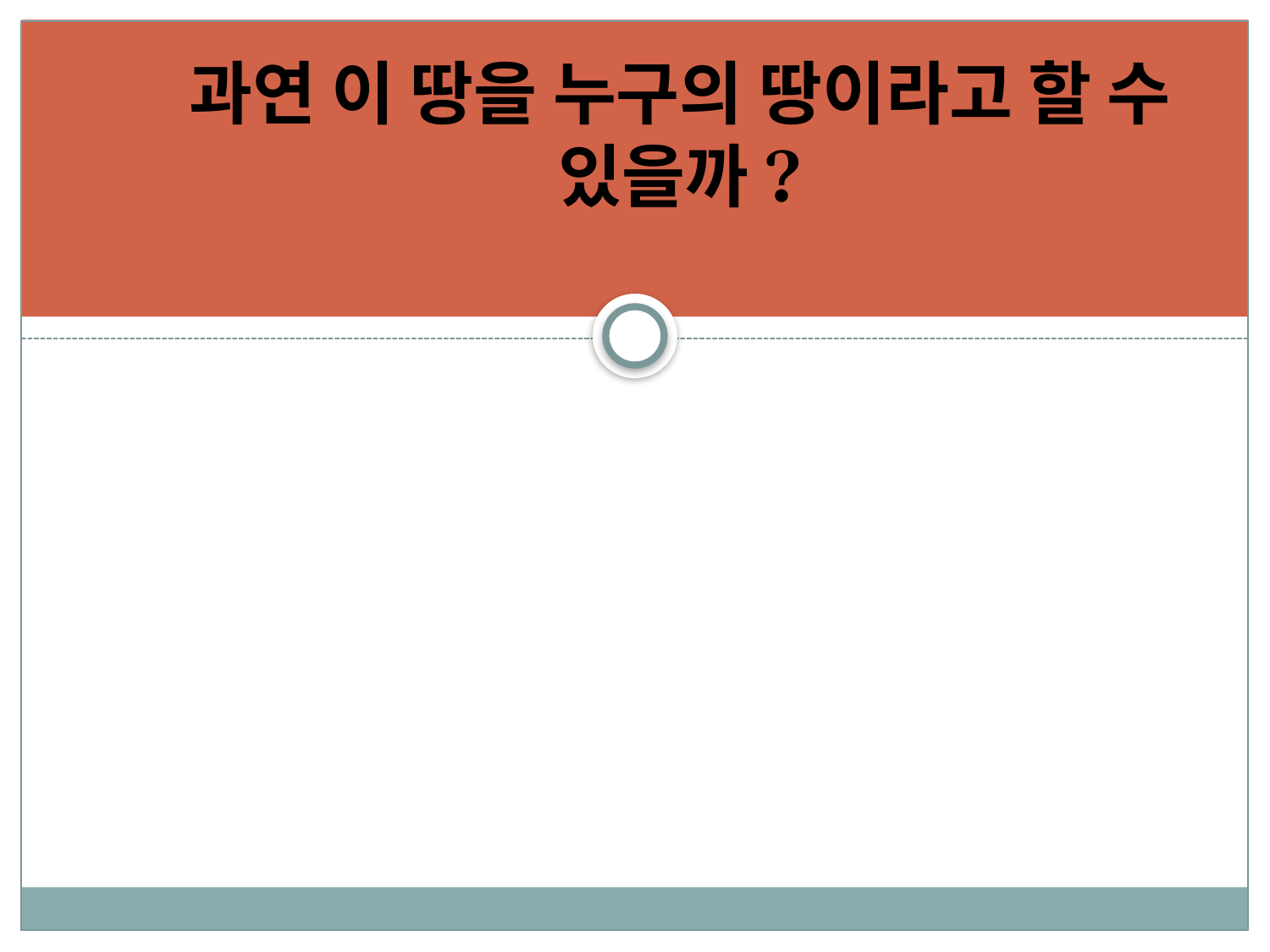

# 과연 이 땅을 누구의 땅이라고 할 수 있을까?